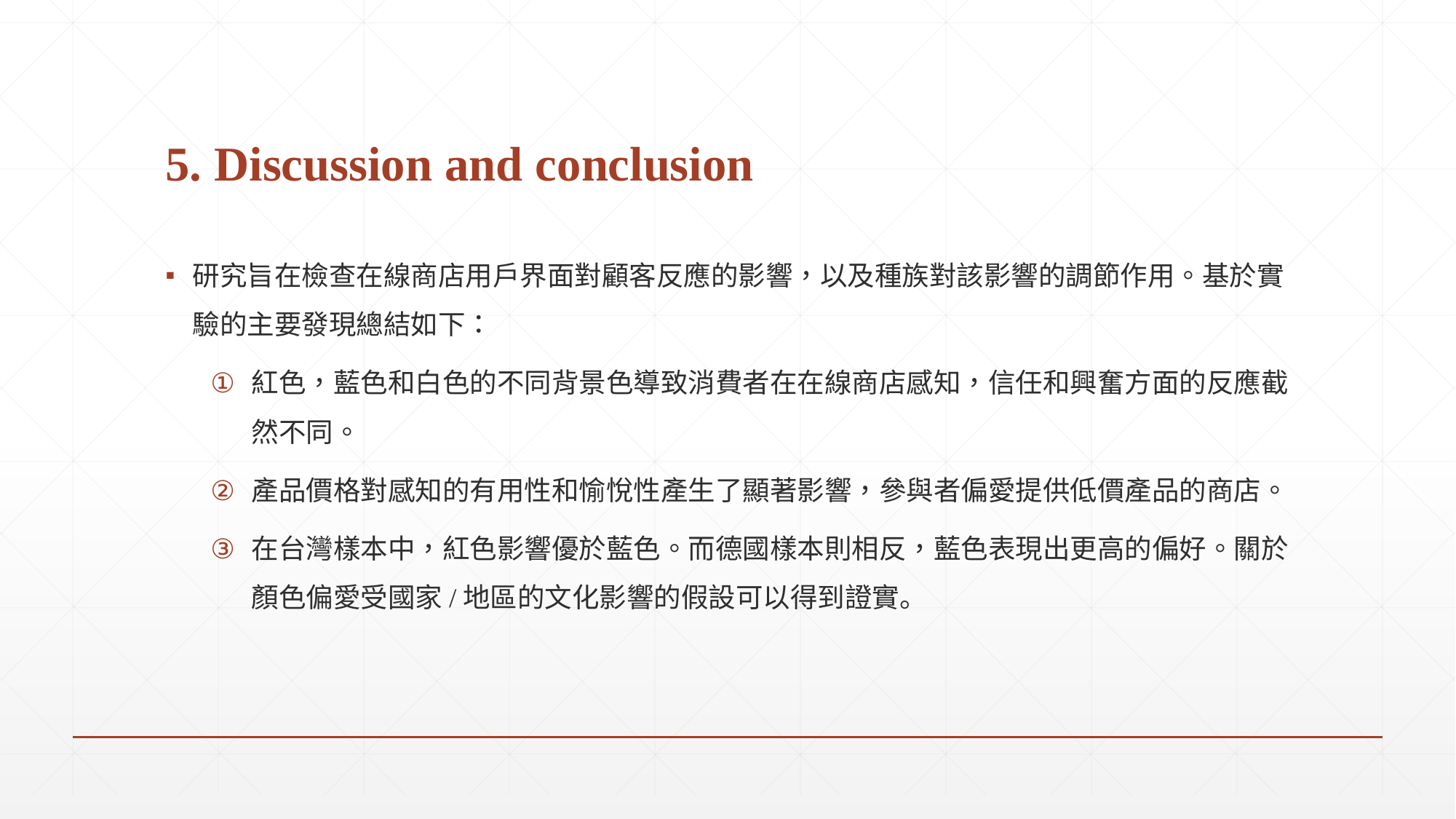

# 5. Discussion and conclusion
研究旨在檢查在線商店用戶界面對顧客反應的影響，以及種族對該影響的調節作用。基於實驗的主要發現總結如下：
紅色，藍色和白色的不同背景色導致消費者在在線商店感知，信任和興奮方面的反應截然不同。
產品價格對感知的有用性和愉悅性產生了顯著影響，參與者偏愛提供低價產品的商店。
在台灣樣本中，紅色影響優於藍色。而德國樣本則相反，藍色表現出更高的偏好。關於顏色偏愛受國家/地區的文化影響的假設可以得到證實。